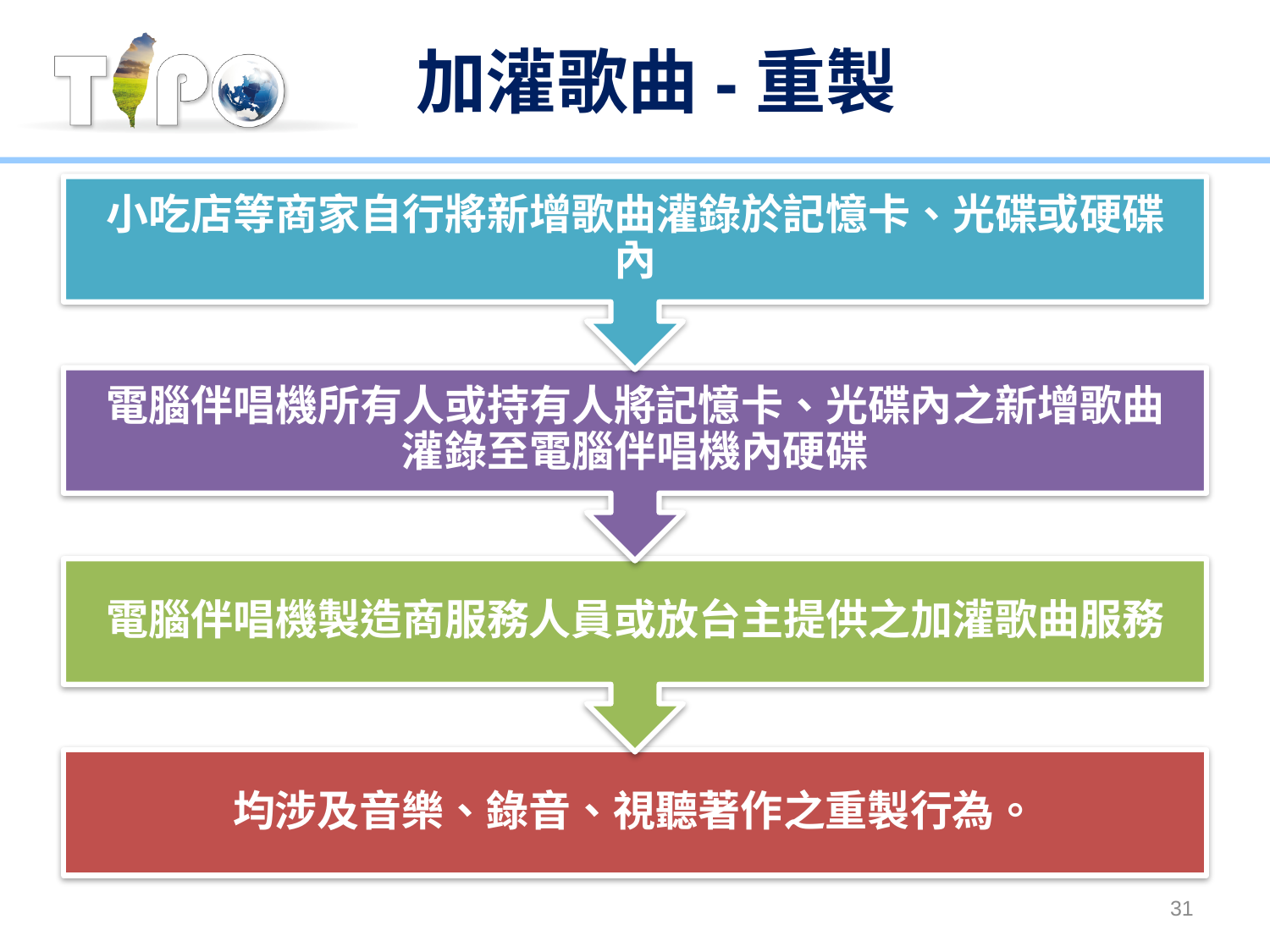

# 加灌歌曲-重製
均涉及音樂、錄音、視聽著作之重製行為。
電腦伴唱機製造商服務人員或放台主提供之加灌歌曲服務
電腦伴唱機所有人或持有人將記憶卡、光碟內之新增歌曲灌錄至電腦伴唱機內硬碟
小吃店等商家自行將新增歌曲灌錄於記憶卡、光碟或硬碟內
31